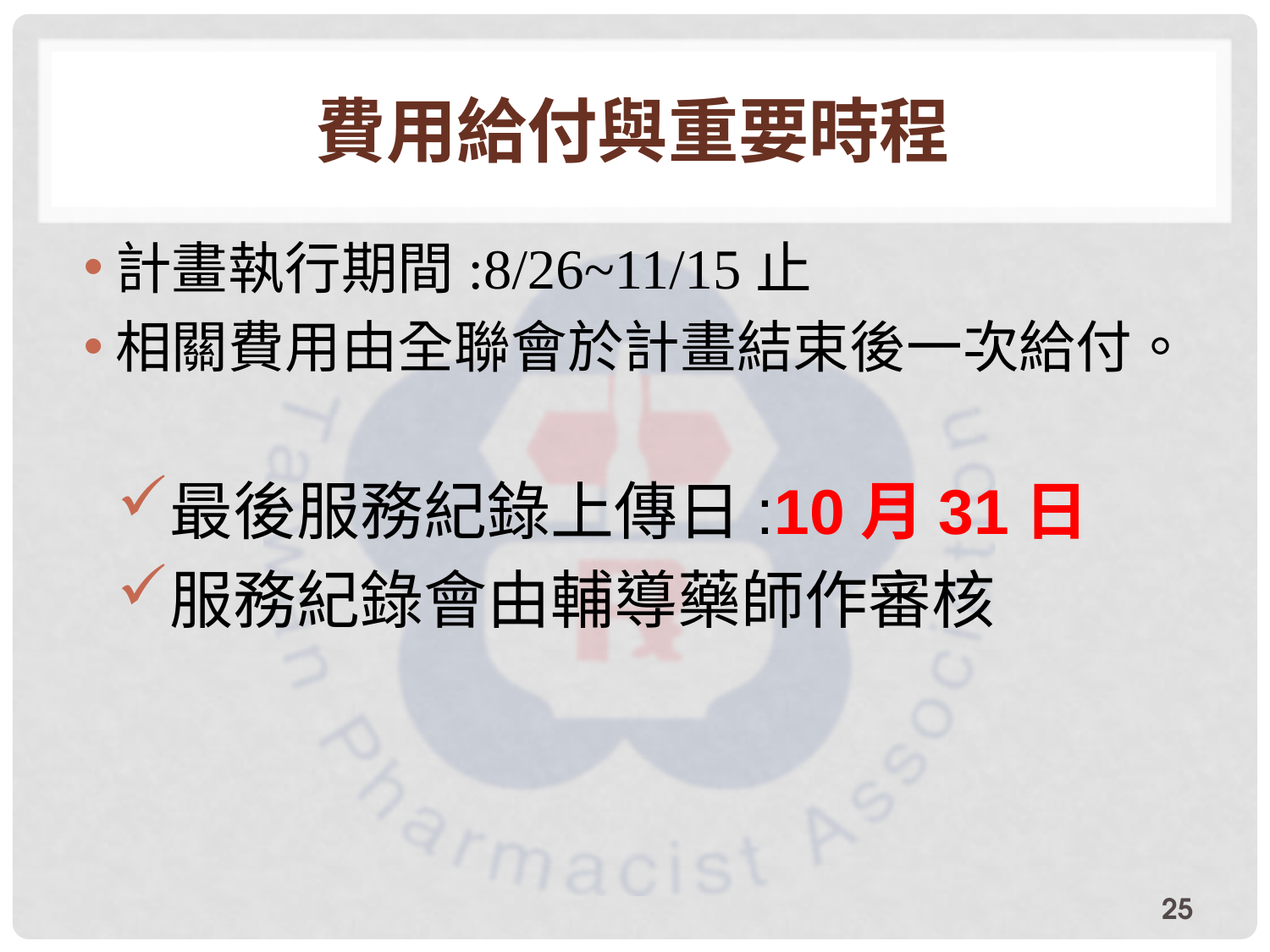

# 費用給付與重要時程
計畫執行期間:8/26~11/15止
相關費用由全聯會於計畫結束後一次給付。

最後服務紀錄上傳日:10月31日
服務紀錄會由輔導藥師作審核

25